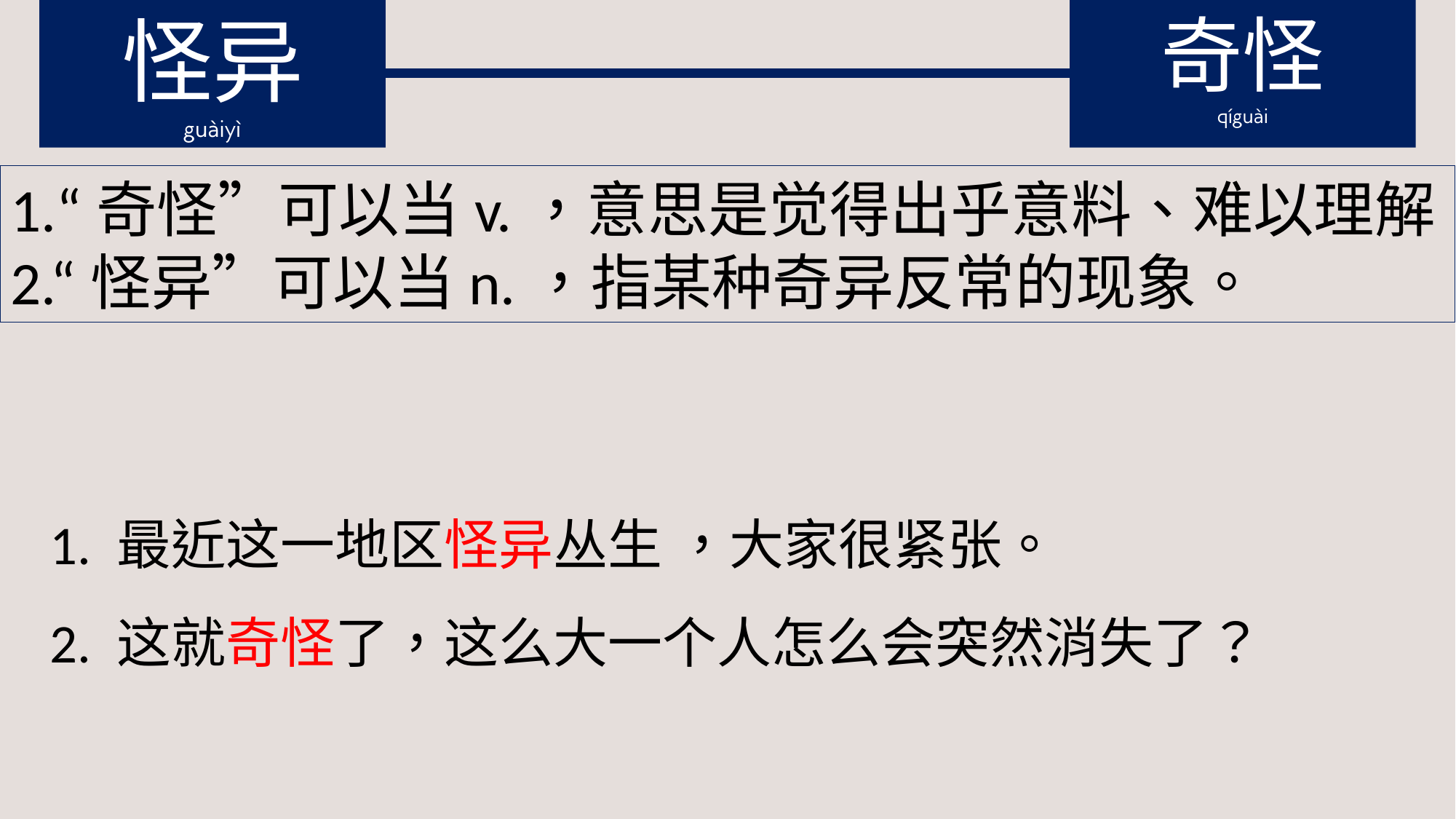

怪异
guàiyì
奇怪
qíguài

1.“奇怪”可以当v.，意思是觉得出乎意料、难以理解。
2.“怪异”可以当n.，指某种奇异反常的现象。
1. 最近这一地区怪异丛生 ，大家很紧张。
2. 这就奇怪了，这么大一个人怎么会突然消失了？